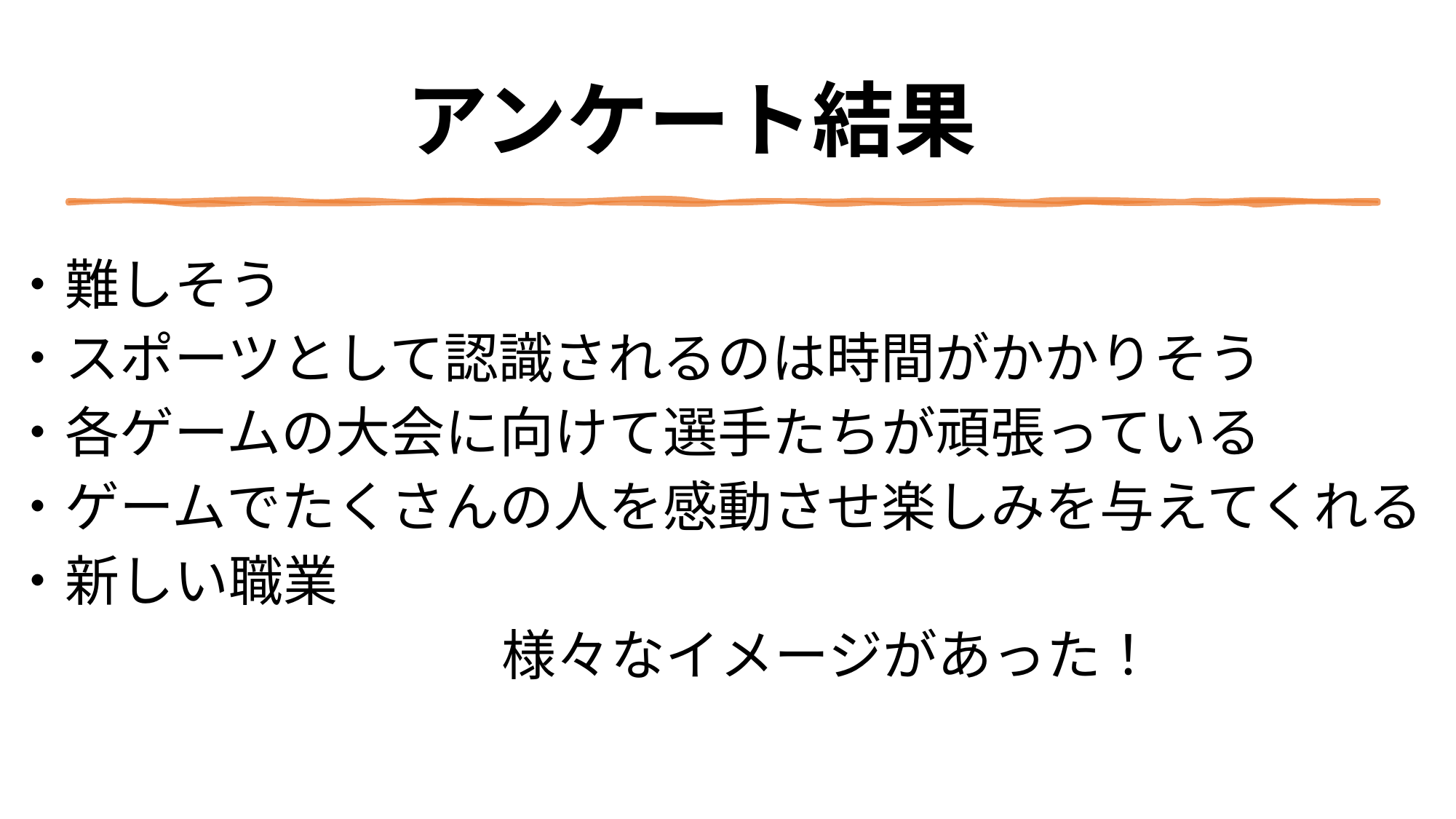

# アンケート結果

・難しそう
・スポーツとして認識されるのは時間がかかりそう
・各ゲームの大会に向けて選手たちが頑張っている
・ゲームでたくさんの人を感動させ楽しみを与えてくれる
・新しい職業
　　　　　　        　 様々なイメージがあった！